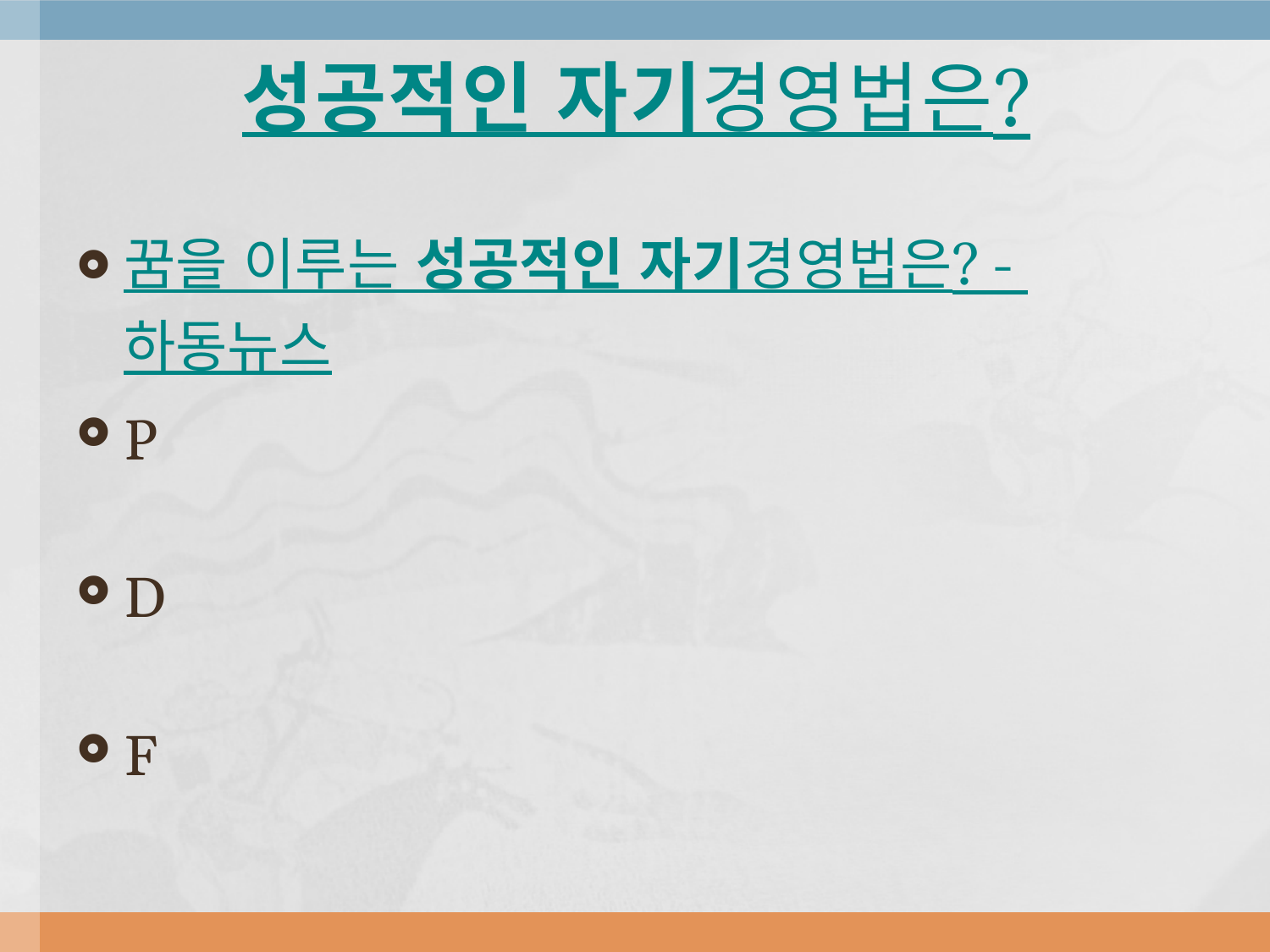

# 성공적인 자기경영법은?
꿈을 이루는 성공적인 자기경영법은? - 하동뉴스
P

D

F